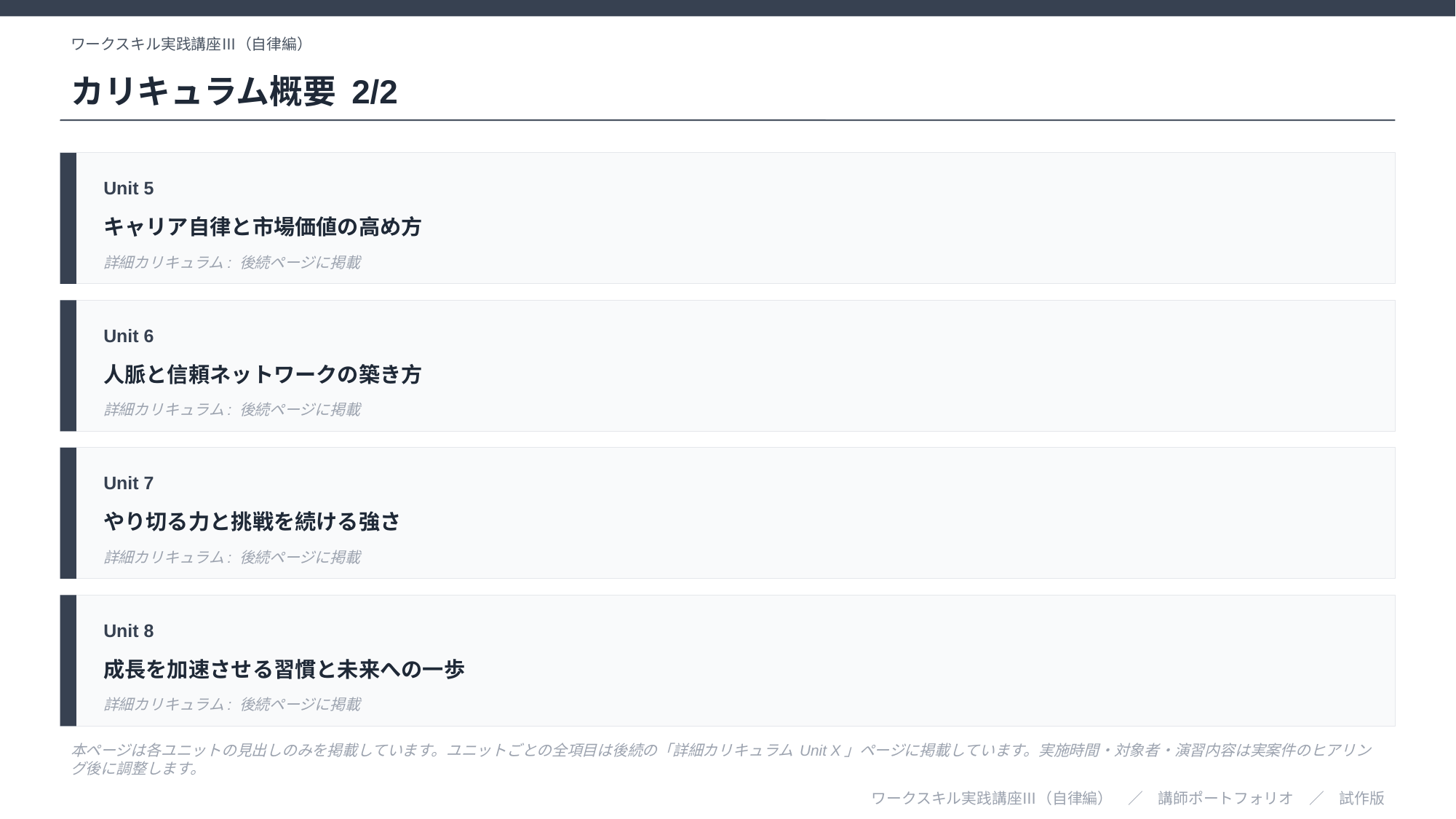

ワークスキル実践講座Ⅲ（自律編）
カリキュラム概要 2/2

Unit 5
キャリア自律と市場価値の高め方
詳細カリキュラム: 後続ページに掲載

Unit 6
人脈と信頼ネットワークの築き方
詳細カリキュラム: 後続ページに掲載

Unit 7
やり切る力と挑戦を続ける強さ
詳細カリキュラム: 後続ページに掲載

Unit 8
成長を加速させる習慣と未来への一歩
詳細カリキュラム: 後続ページに掲載
本ページは各ユニットの見出しのみを掲載しています。ユニットごとの全項目は後続の「詳細カリキュラム Unit X」ページに掲載しています。実施時間・対象者・演習内容は実案件のヒアリング後に調整します。
ワークスキル実践講座Ⅲ（自律編）　／　講師ポートフォリオ　／　試作版